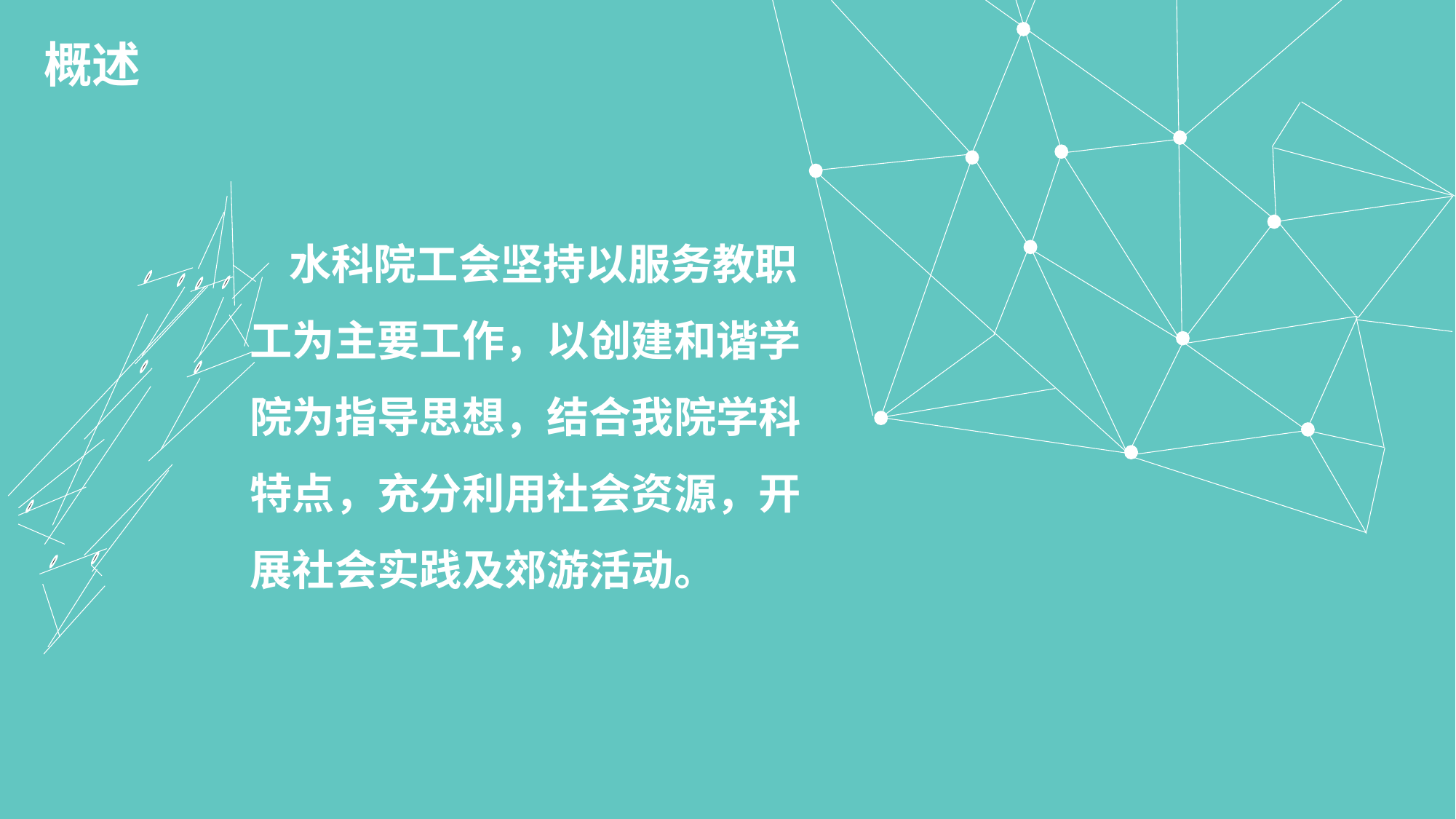

概述

   水科院工会坚持以服务教职工为主要工作，以创建和谐学院为指导思想，结合我院学科特点，充分利用社会资源，开展社会实践及郊游活动。